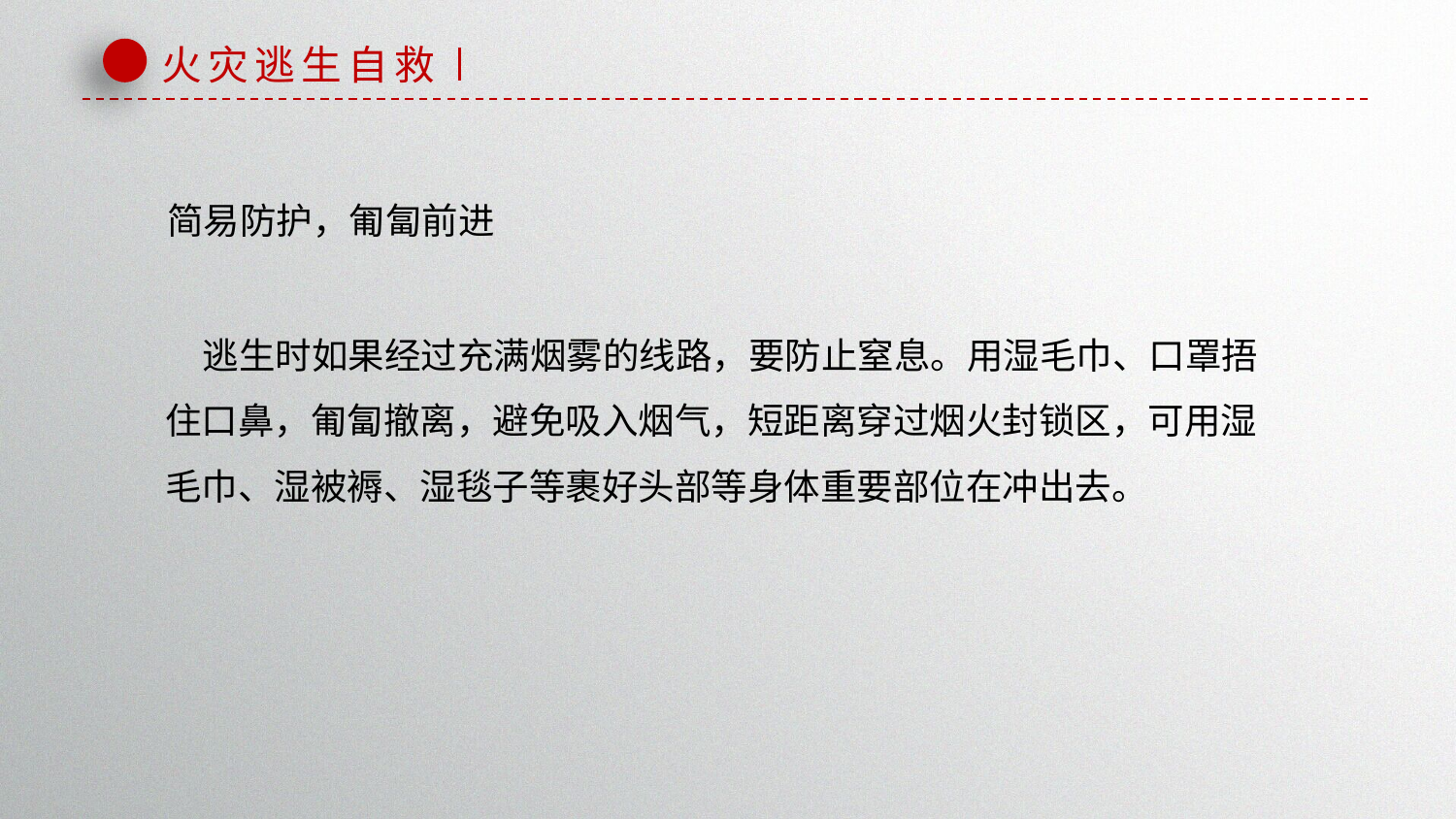

火灾逃生自救

简易防护，匍匐前进
    逃生时如果经过充满烟雾的线路，要防止窒息。用湿毛巾、口罩捂住口鼻，匍匐撤离，避免吸入烟气，短距离穿过烟火封锁区，可用湿毛巾、湿被褥、湿毯子等裹好头部等身体重要部位在冲出去。